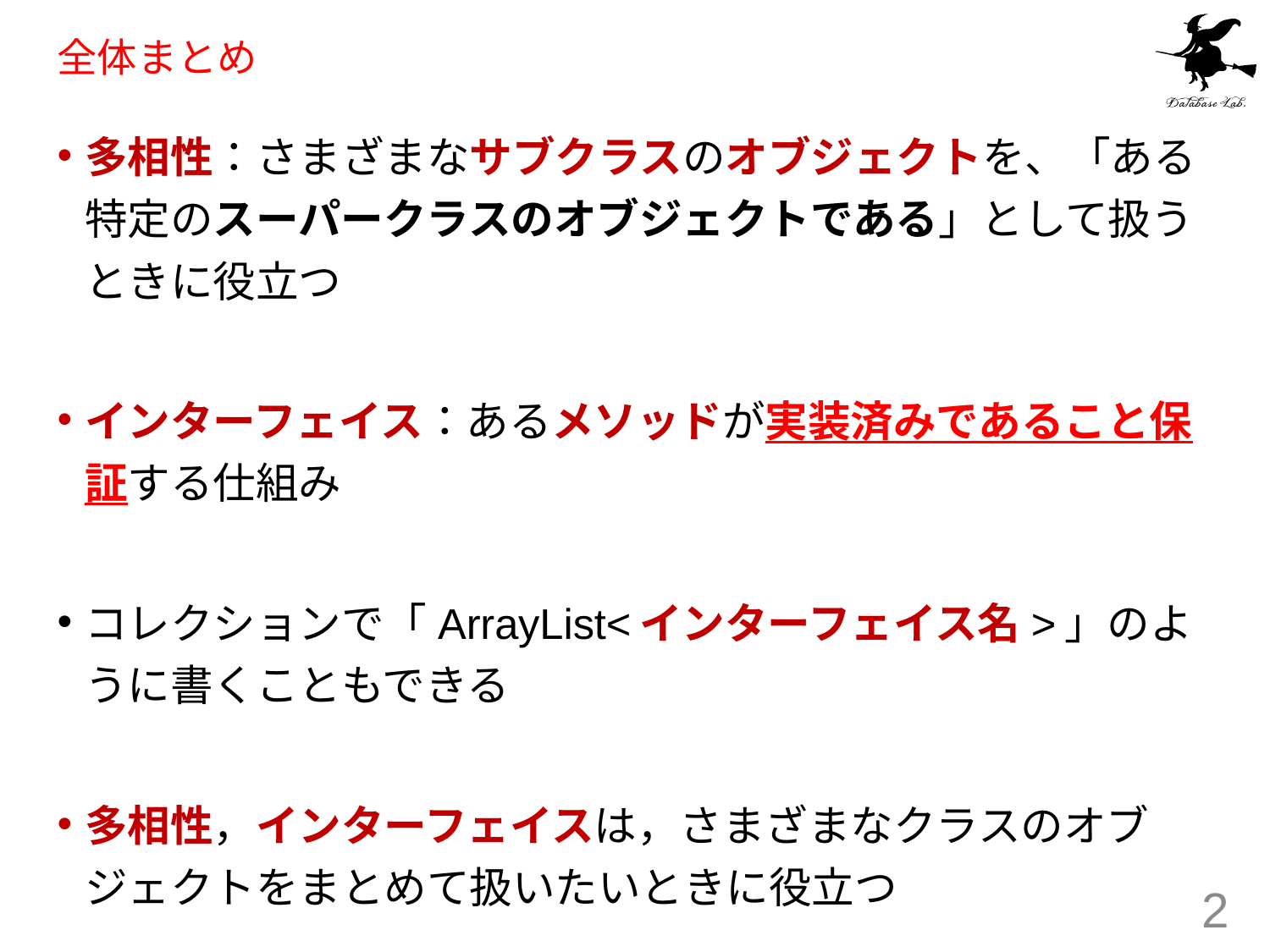

# 全体まとめ
多相性：さまざまなサブクラスのオブジェクトを、「ある特定のスーパークラスのオブジェクトである」として扱うときに役立つ

インターフェイス：あるメソッドが実装済みであること保証する仕組み

コレクションで「ArrayList<インターフェイス名>」のように書くこともできる

多相性，インターフェイスは，さまざまなクラスのオブジェクトをまとめて扱いたいときに役立つ

2